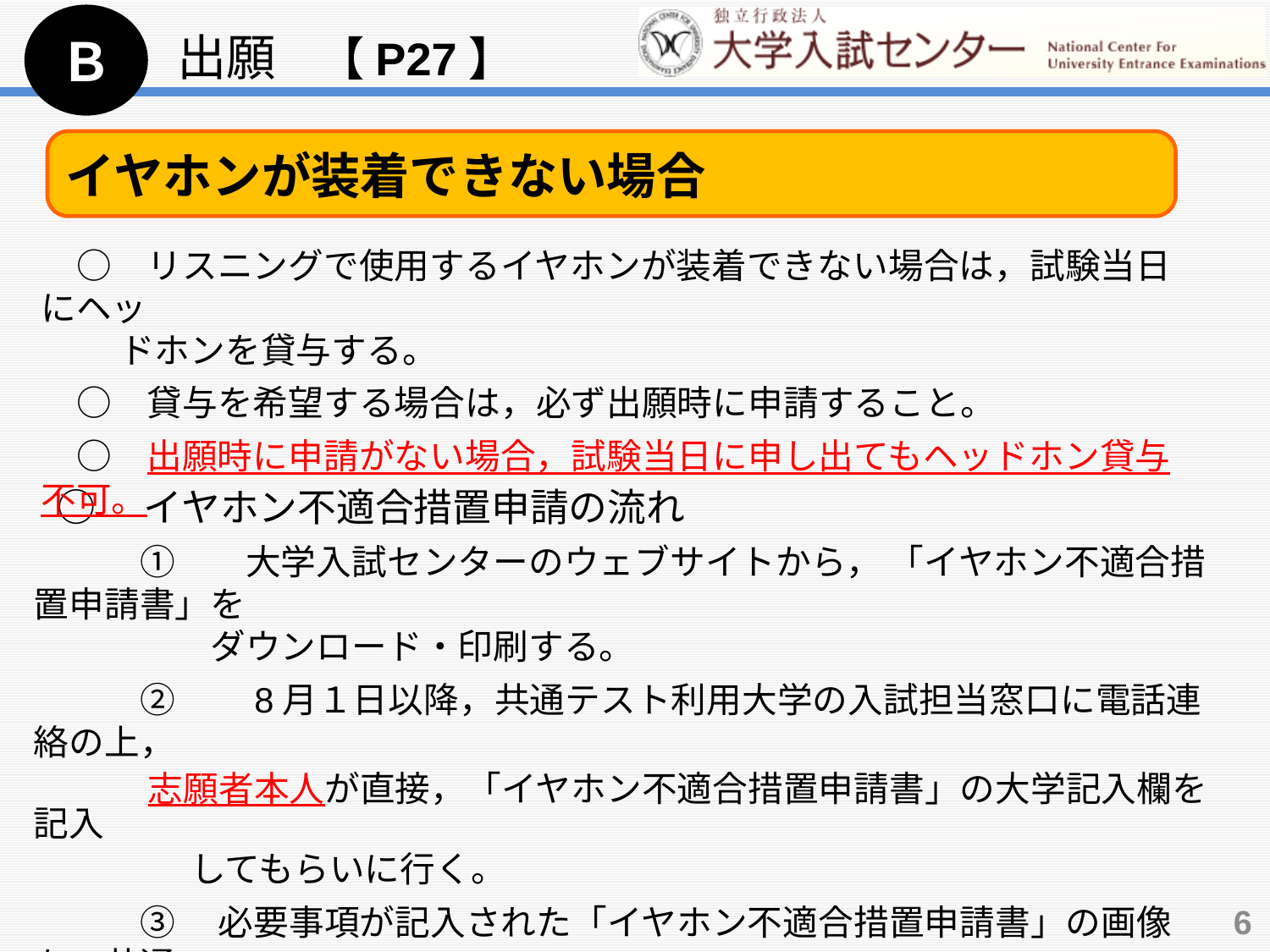

Ｂ
出願　【P27】

イヤホンが装着できない場合
　○　リスニングで使用するイヤホンが装着できない場合は，試験当日にヘッ
　　 ドホンを貸与する。
　○　貸与を希望する場合は，必ず出願時に申請すること。
　○　出願時に申請がない場合，試験当日に申し出てもヘッドホン貸与不可。
   ○　イヤホン不適合措置申請の流れ
　　　①　　大学入試センターのウェブサイトから， 「イヤホン不適合措置申請書」を
　　　　　ダウンロード・印刷する。
　　　②　　8月１日以降，共通テスト利用大学の入試担当窓口に電話連絡の上，
        　 志願者本人が直接，「イヤホン不適合措置申請書」の大学記入欄を記入
　　　　  してもらいに行く。
　　　③　 必要事項が記入された「イヤホン不適合措置申請書」の画像を，共通
　　　    テスト出願サイトから出願内容を登録する際にアップロードし，申請する。

6